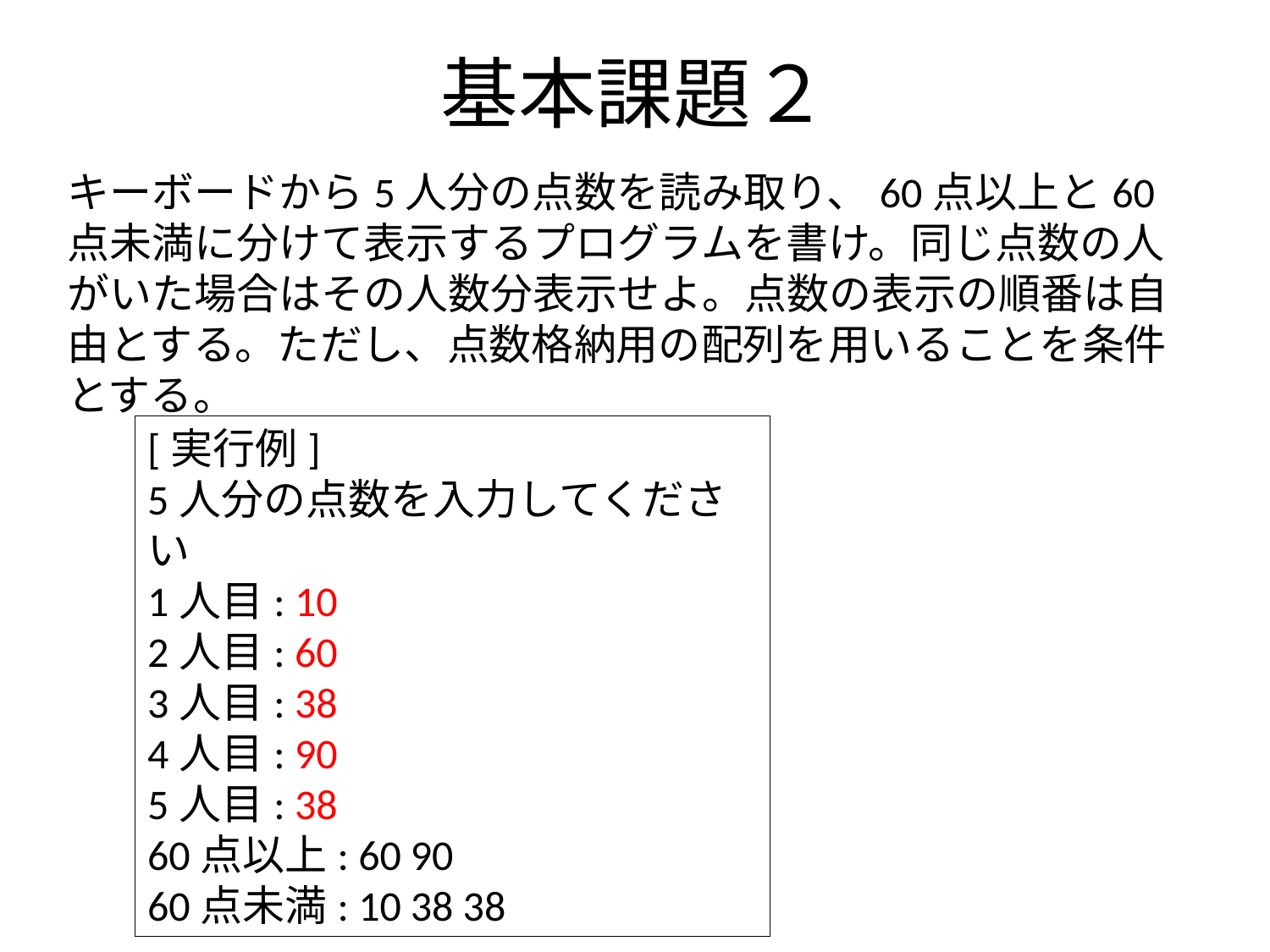

# 基本課題２
キーボードから5人分の点数を読み取り、60点以上と60点未満に分けて表示するプログラムを書け。同じ点数の人がいた場合はその人数分表示せよ。点数の表示の順番は自由とする。ただし、点数格納用の配列を用いることを条件とする。
[実行例]
5人分の点数を入力してください
1人目: 10
2人目: 60
3人目: 38
4人目: 90
5人目: 38
60点以上: 60 90
60点未満: 10 38 38